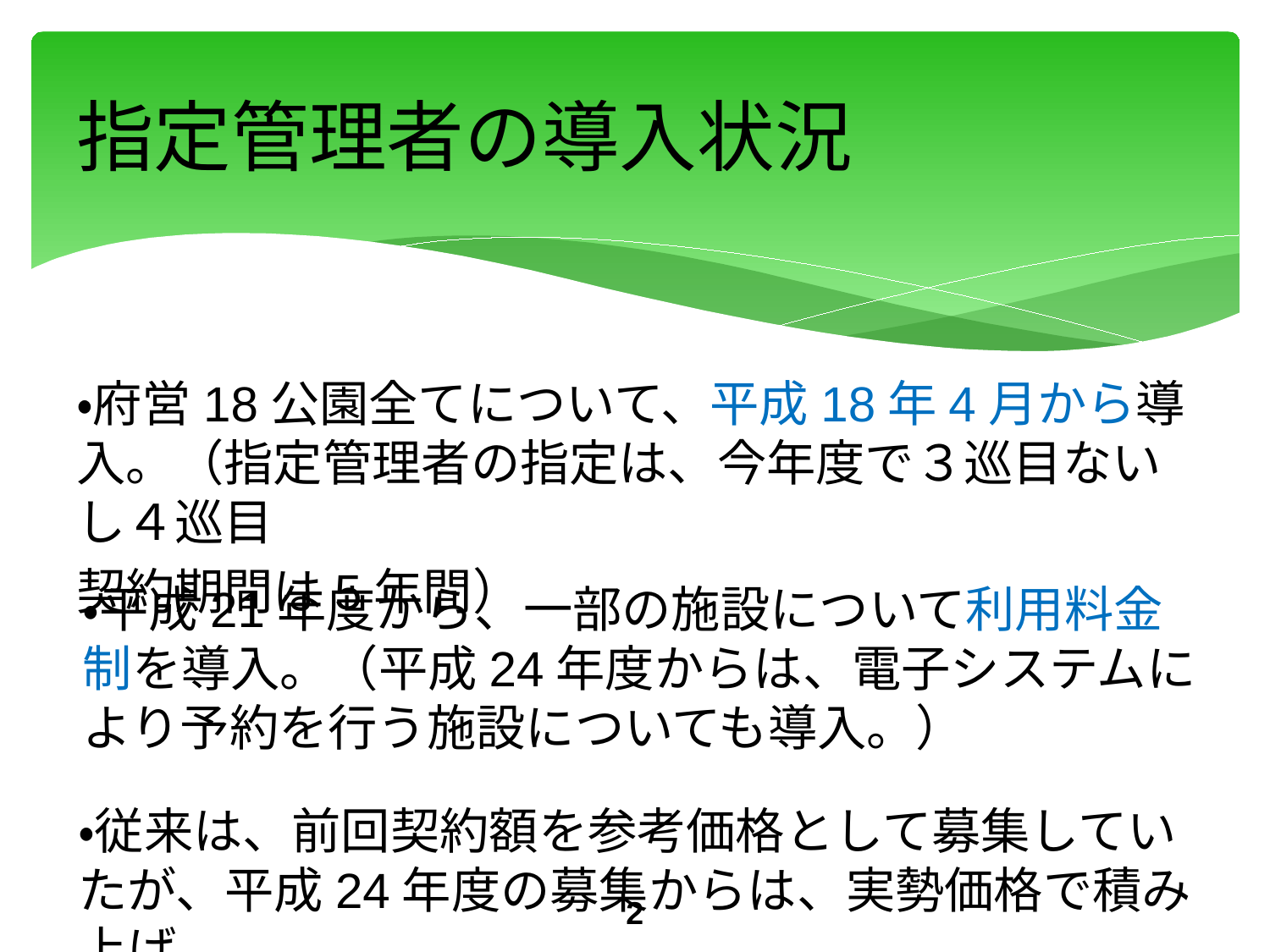

# 指定管理者の導入状況
・府営18公園全てについて、平成18年4月から導入。（指定管理者の指定は、今年度で３巡目ないし４巡目
契約期間は5年間）

・平成21年度から、一部の施設について利用料金制を導入。（平成24年度からは、電子システムにより予約を行う施設についても導入。）
・従来は、前回契約額を参考価格として募集していたが、平成24年度の募集からは、実勢価格で積み上げ。
2